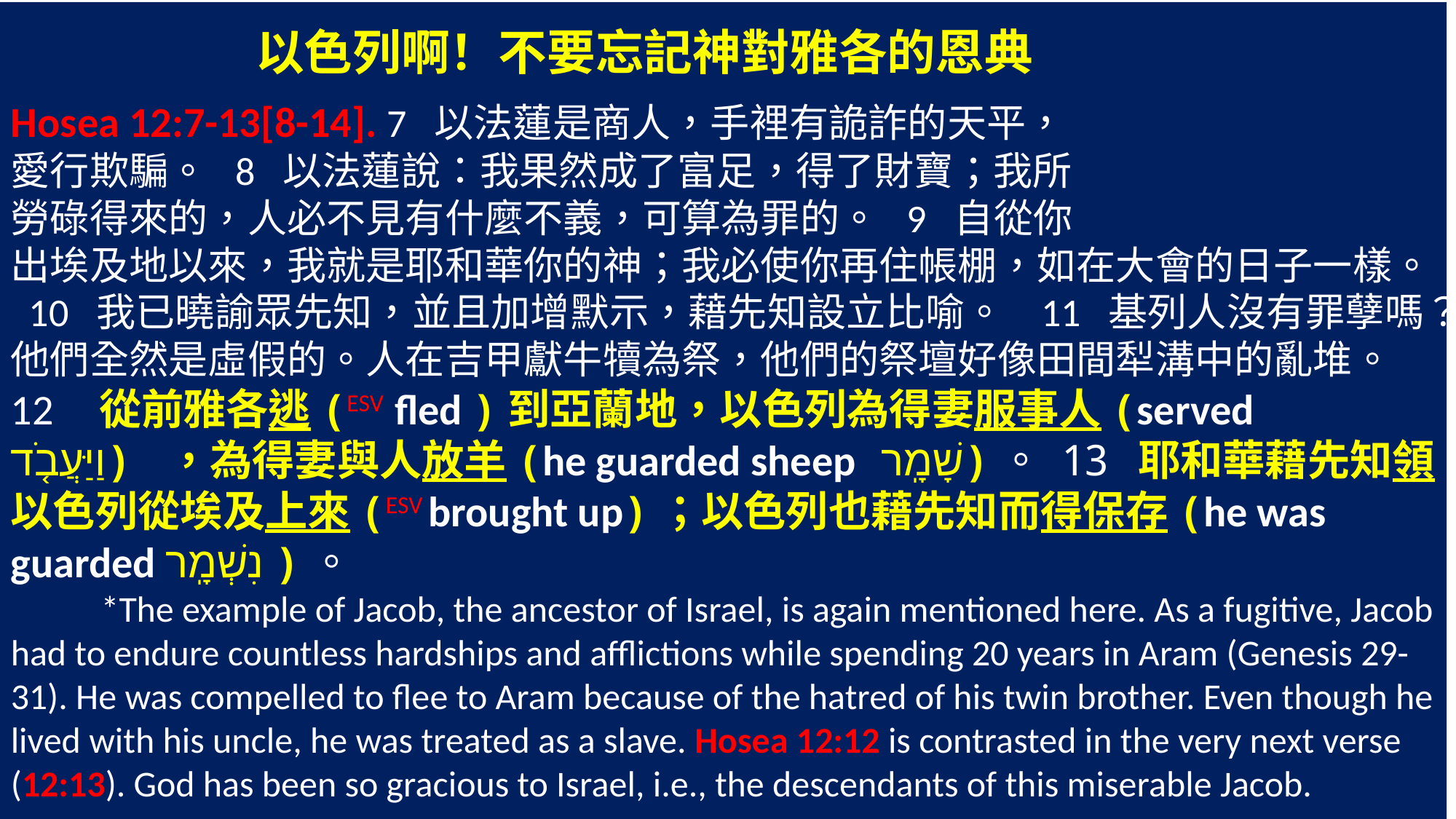

以色列啊！不要忘記神對雅各的恩典

Hosea 12:7-13[8-14]. 7  以法蓮是商人，手裡有詭詐的天平，
愛行欺騙。  8  以法蓮說：我果然成了富足，得了財寶；我所
勞碌得來的，人必不見有什麼不義，可算為罪的。  9  自從你
出埃及地以來，我就是耶和華你的神；我必使你再住帳棚，如在大會的日子一樣。  10  我已曉諭眾先知，並且加增默示，藉先知設立比喻。   11  基列人沒有罪孽嗎？他們全然是虛假的。人在吉甲獻牛犢為祭，他們的祭壇好像田間犁溝中的亂堆。  12  從前雅各逃(ESV  fled )到亞蘭地，以色列為得妻服事人(served  וַיַּעֲבֹ֤ד) ，為得妻與人放羊(he guarded sheep שָׁמָֽר)。 13  耶和華藉先知領以色列從埃及上來(ESV brought up)；以色列也藉先知而得保存(he was guarded ‎נִשְׁמָֽר )。
           *The example of Jacob, the ancestor of Israel, is again mentioned here. As a fugitive, Jacob had to endure countless hardships and afflictions while spending 20 years in Aram (Genesis 29-31). He was compelled to flee to Aram because of the hatred of his twin brother. Even though he lived with his uncle, he was treated as a slave. Hosea 12:12 is contrasted in the very next verse (12:13). God has been so gracious to Israel, i.e., the descendants of this miserable Jacob.